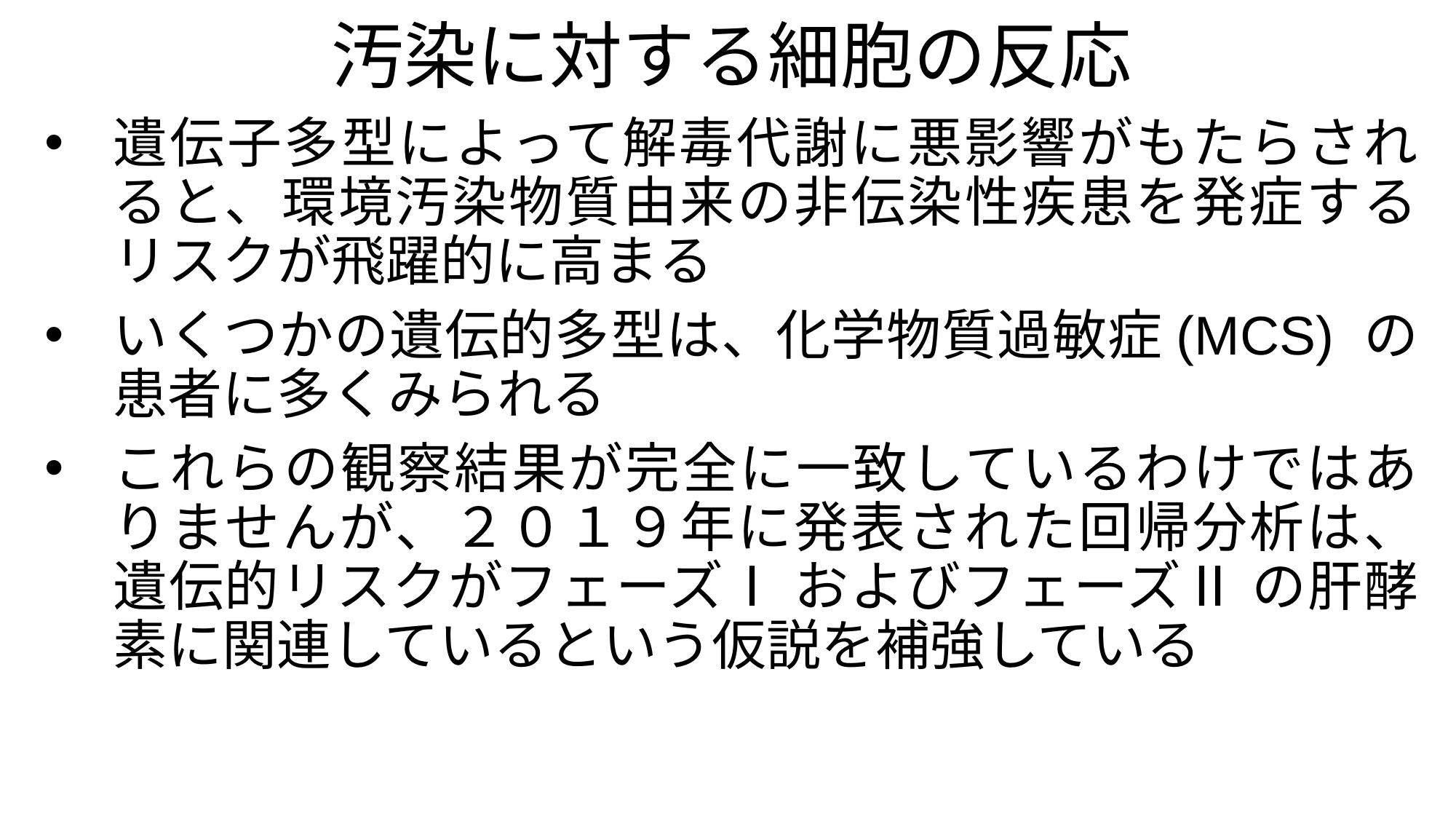

# 汚染に対する細胞の反応
遺伝子多型によって解毒代謝に悪影響がもたらされると、環境汚染物質由来の非伝染性疾患を発症するリスクが飛躍的に高まる
いくつかの遺伝的多型は、化学物質過敏症(MCS) の患者に多くみられる
これらの観察結果が完全に一致しているわけではありませんが、２０１９年に発表された回帰分析は、遺伝的リスクがフェーズⅠ およびフェーズⅡ の肝酵素に関連しているという仮説を補強している